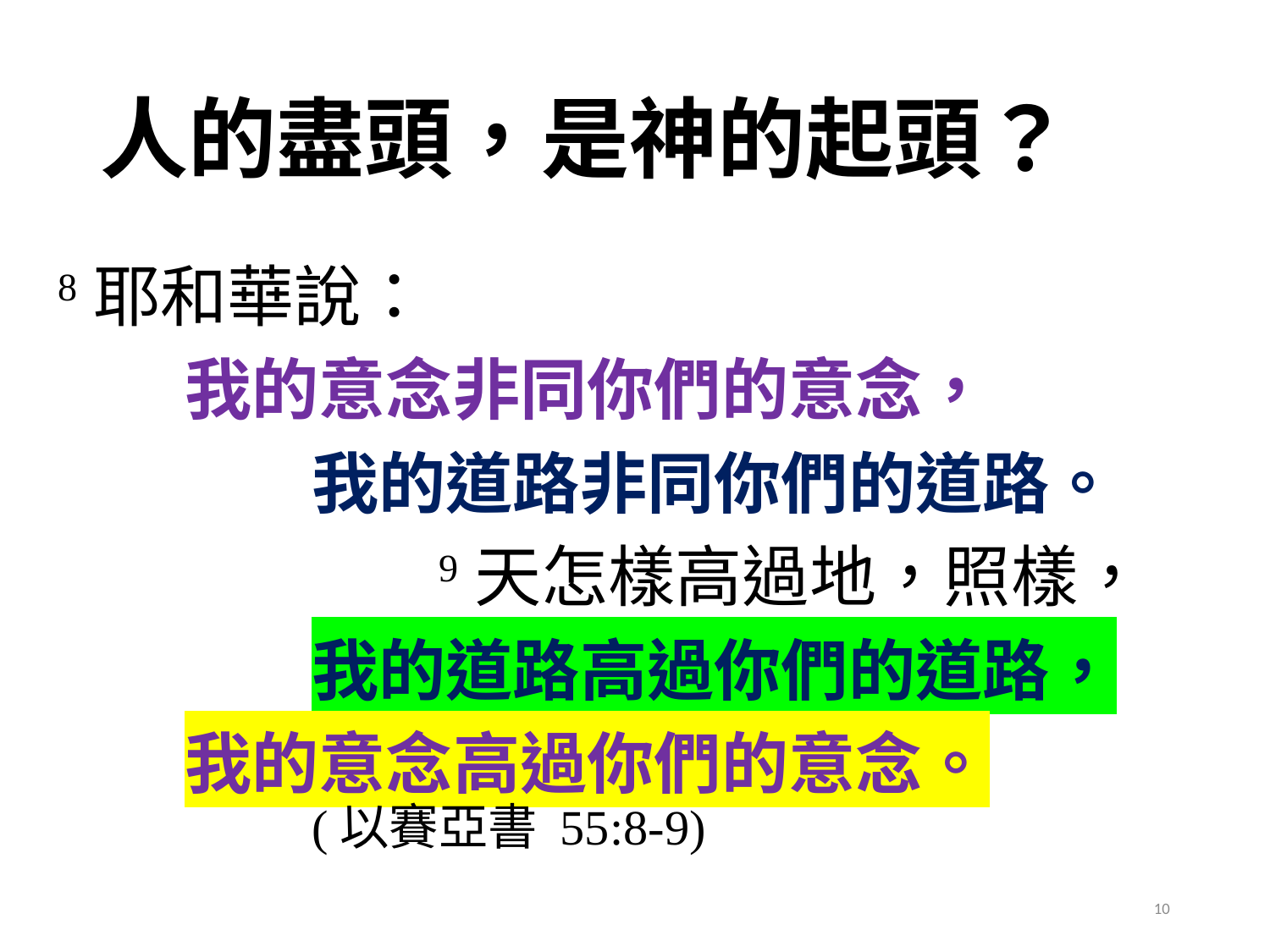

# 人的盡頭，是神的起頭？
8耶和華說：
	我的意念非同你們的意念，
		我的道路非同你們的道路。
			9天怎樣高過地，照樣，
		我的道路高過你們的道路，
	我的意念高過你們的意念。
		(以賽亞書 55:8-9)
10